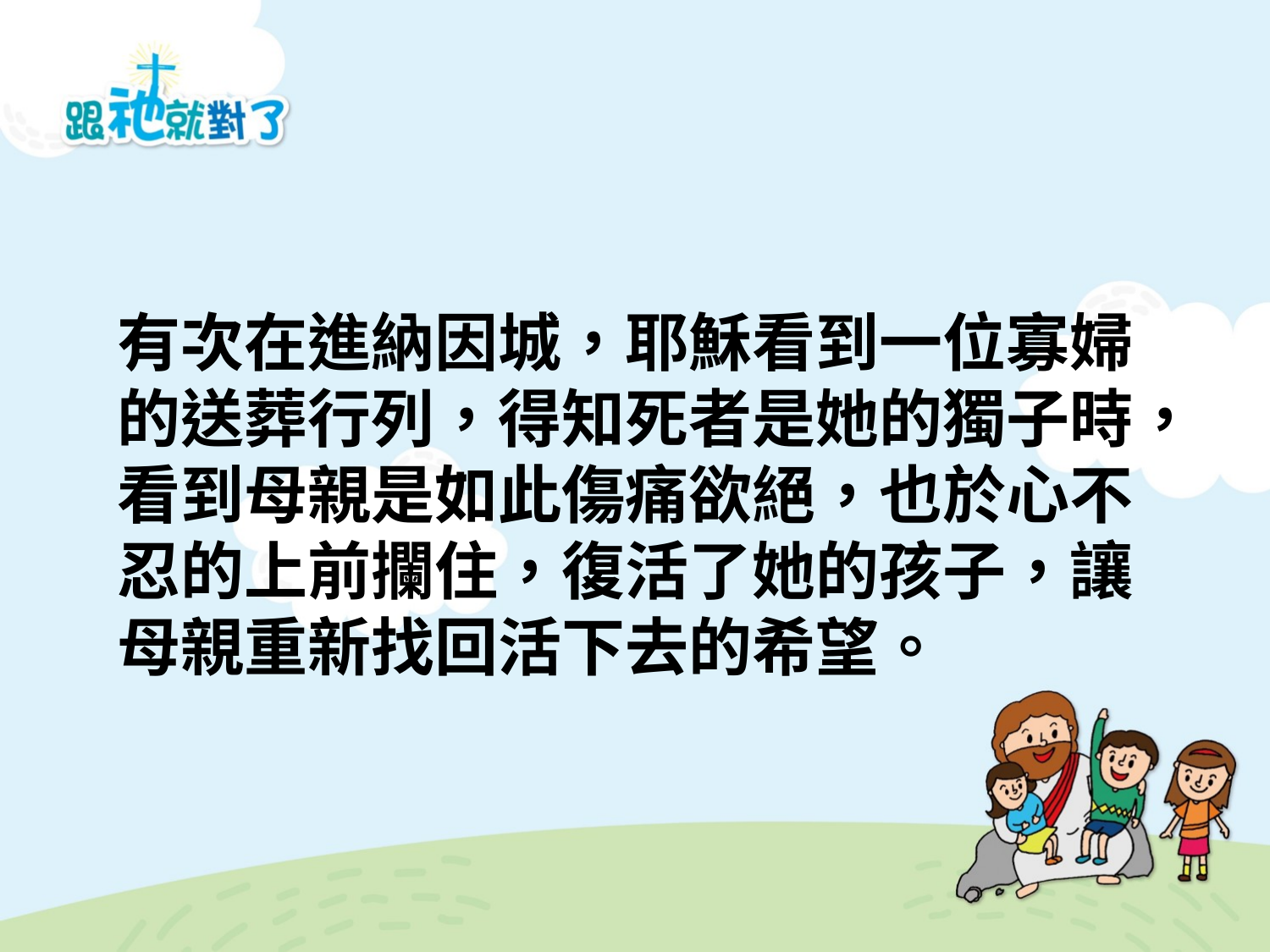

有次在進納因城，耶穌看到一位寡婦的送葬行列，得知死者是她的獨子時，看到母親是如此傷痛欲絕，也於心不忍的上前攔住，復活了她的孩子，讓母親重新找回活下去的希望。